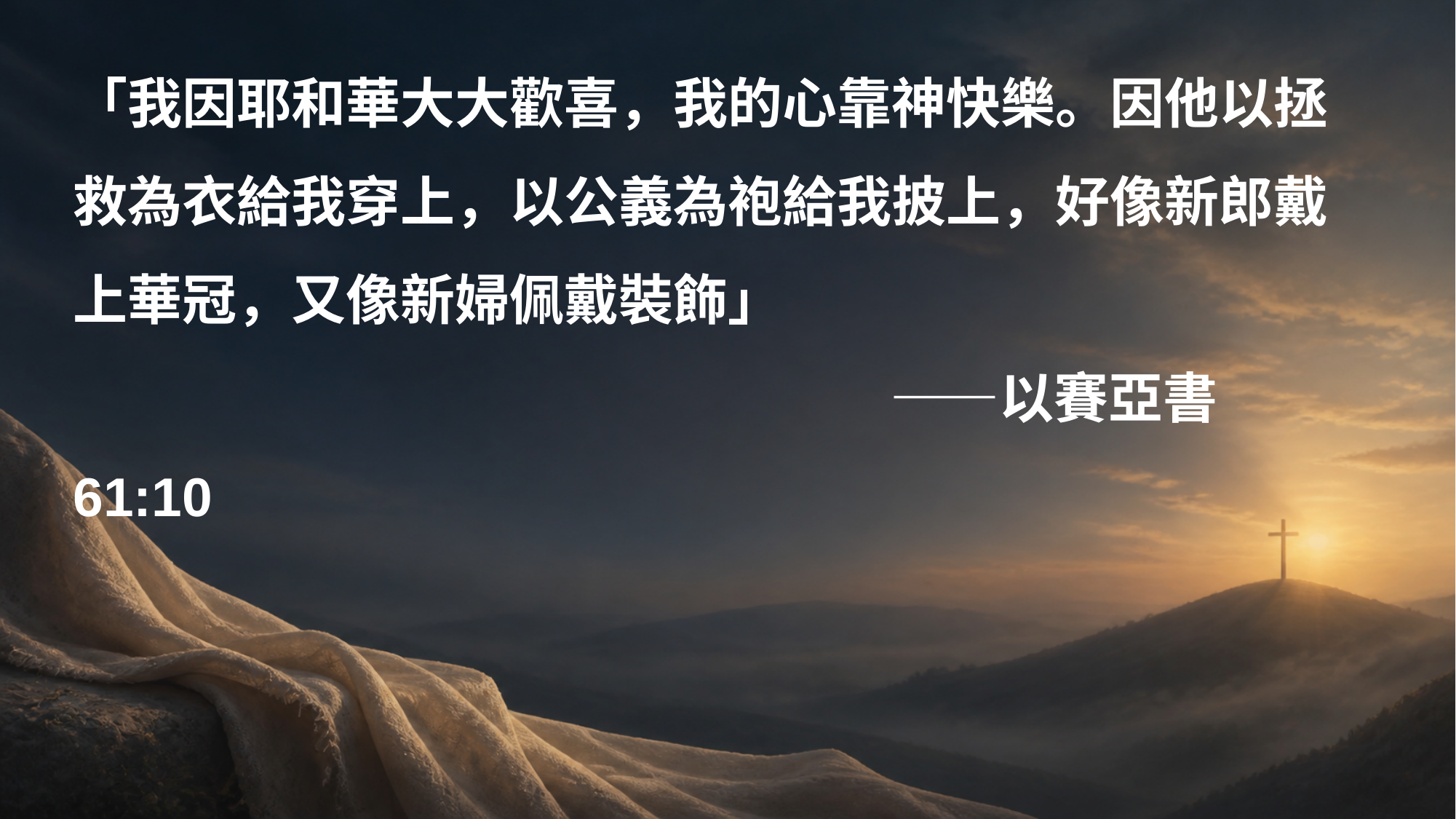

# 「我因耶和華大大歡喜，我的心靠神快樂。因他以拯救為衣給我穿上，以公義為袍給我披上，好像新郎戴上華冠，又像新婦佩戴裝飾」 ——以賽亞書 61:10